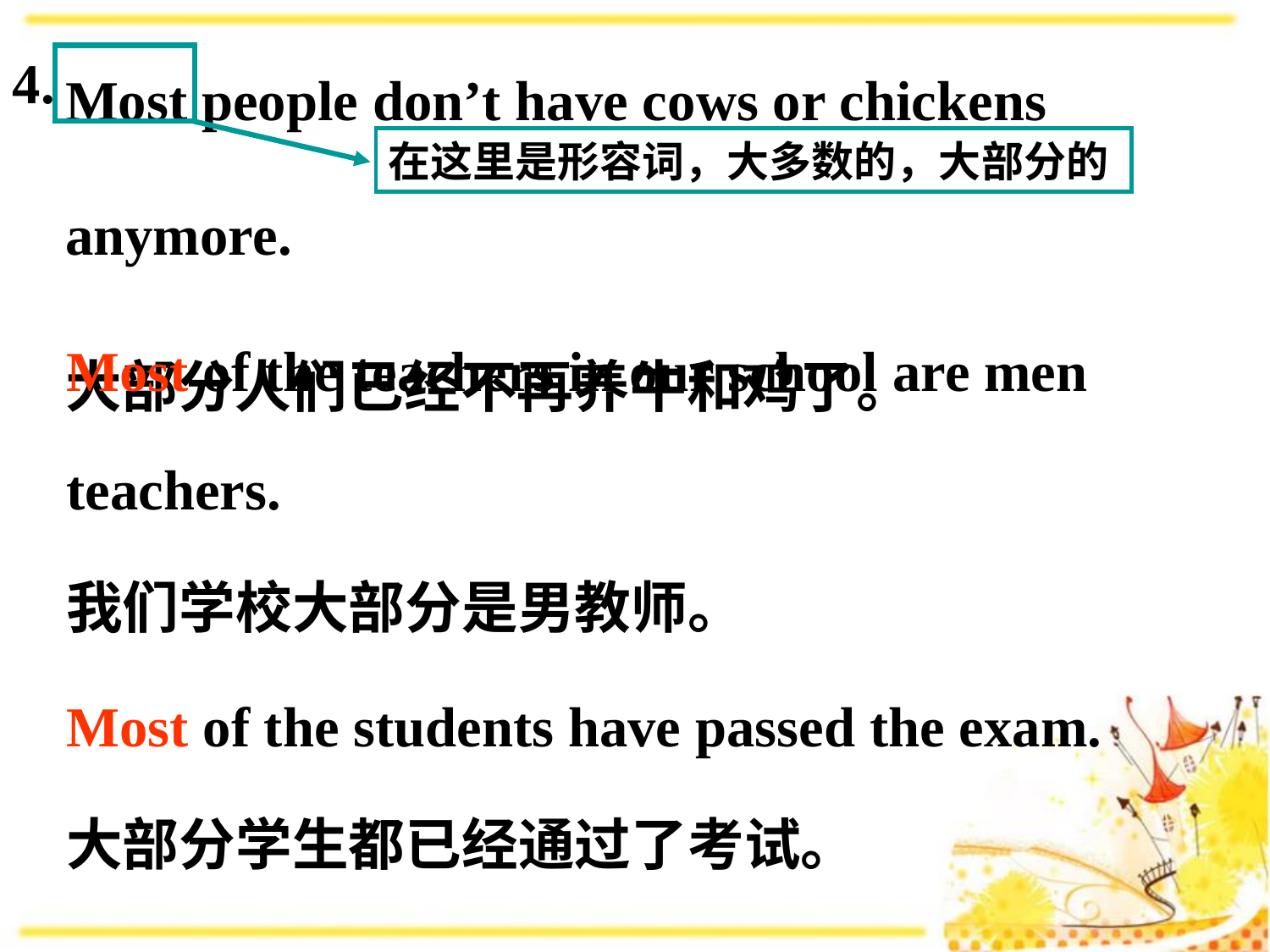

Most people don’t have cows or chickens anymore.
大部分人们已经不再养牛和鸡了。
4.

在这里是形容词，大多数的，大部分的
Most of the teachers in our school are men
teachers.
我们学校大部分是男教师。
Most of the students have passed the exam.
大部分学生都已经通过了考试。